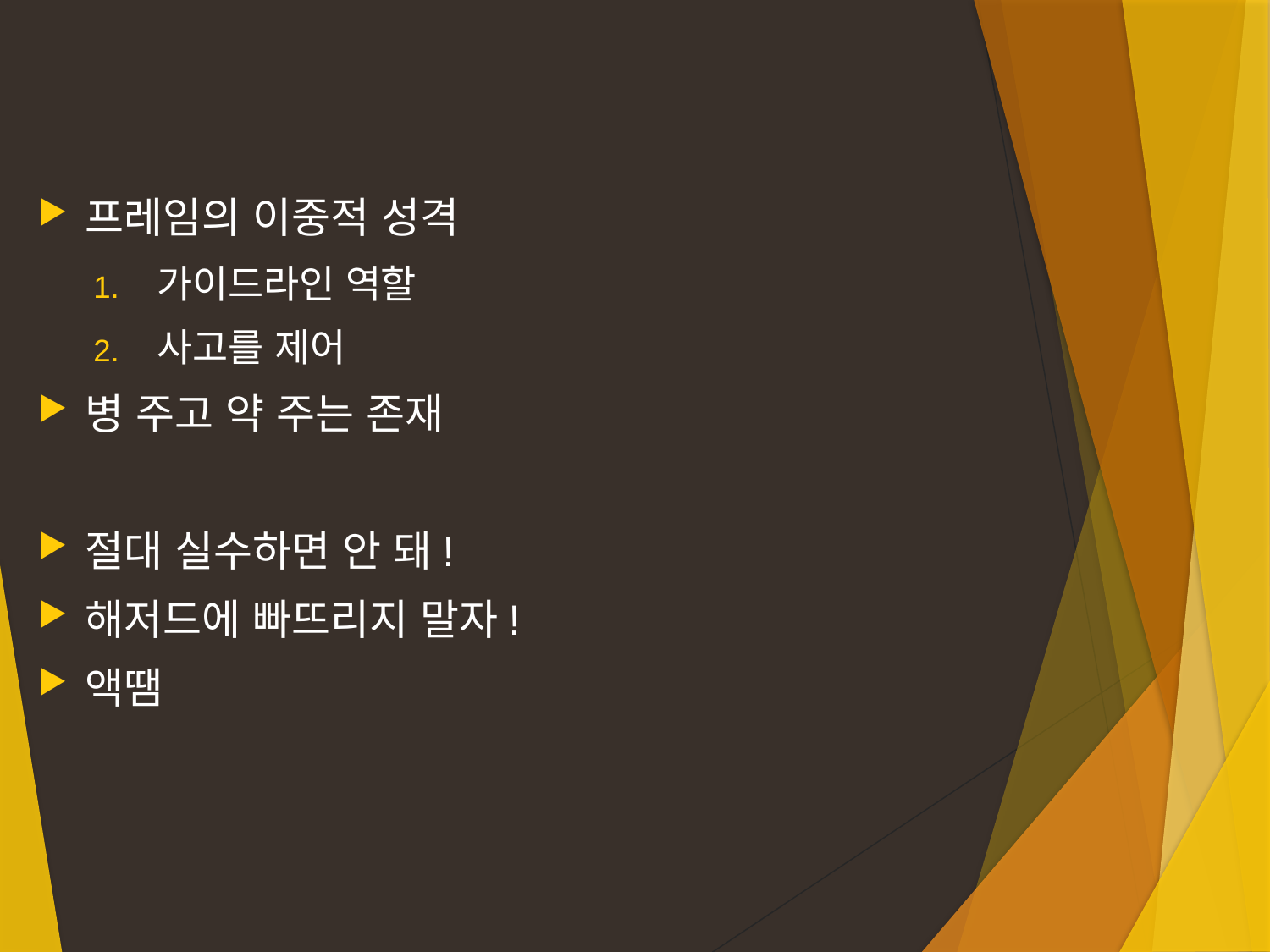

프레임의 이중적 성격
가이드라인 역할
사고를 제어
병 주고 약 주는 존재

절대 실수하면 안 돼!
해저드에 빠뜨리지 말자!
액땜